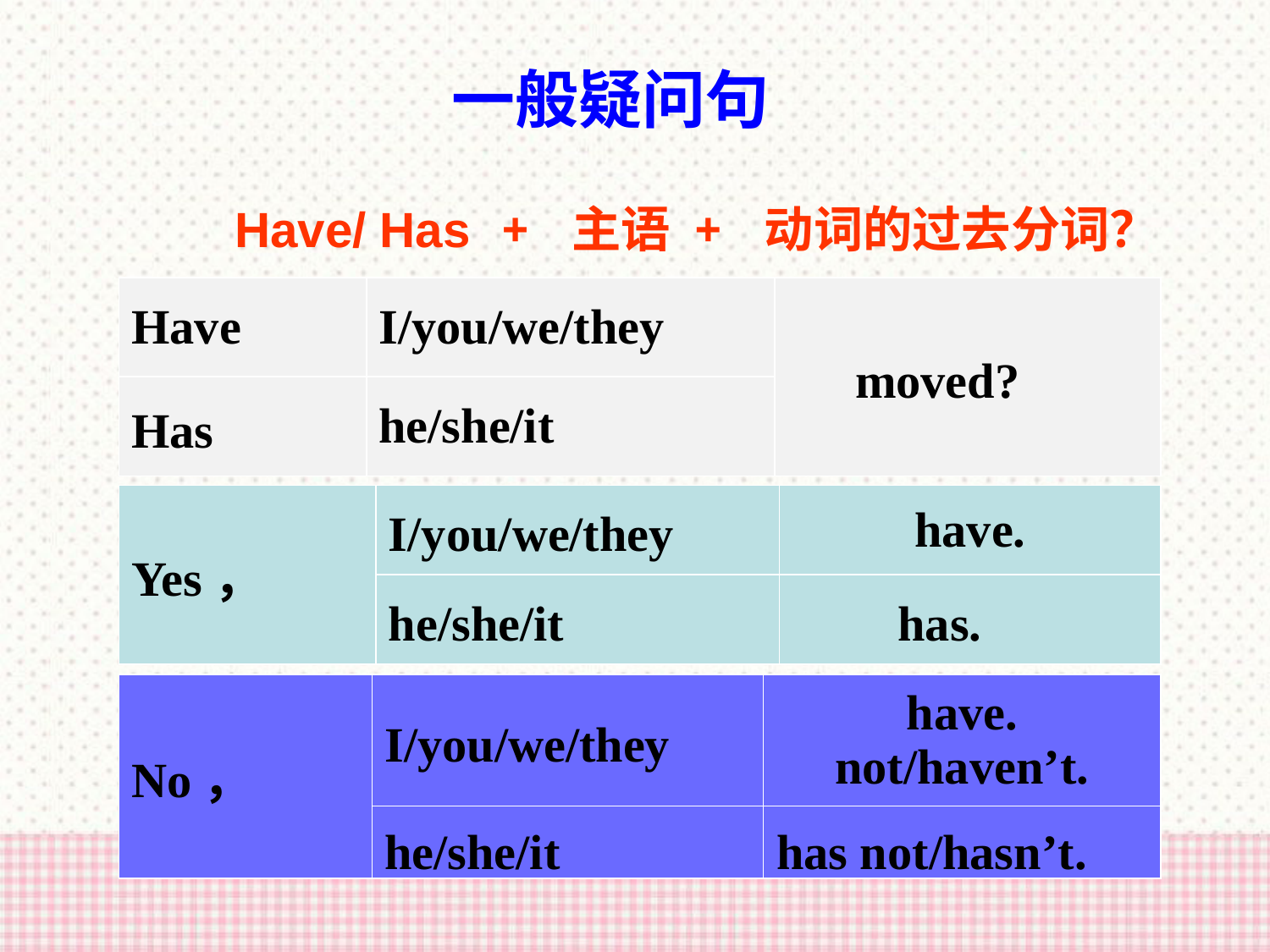

一般疑问句
Have/ Has + 主语 + 动词的过去分词？
| Have | I/you/we/they | moved? |
| --- | --- | --- |
| Has | he/she/it |  |
| Yes， | I/you/we/they | have. |
| --- | --- | --- |
|  | he/she/it | has. |
| No， | I/you/we/they | have. not/haven’t. |
| --- | --- | --- |
|  | he/she/it | has not/hasn’t. |